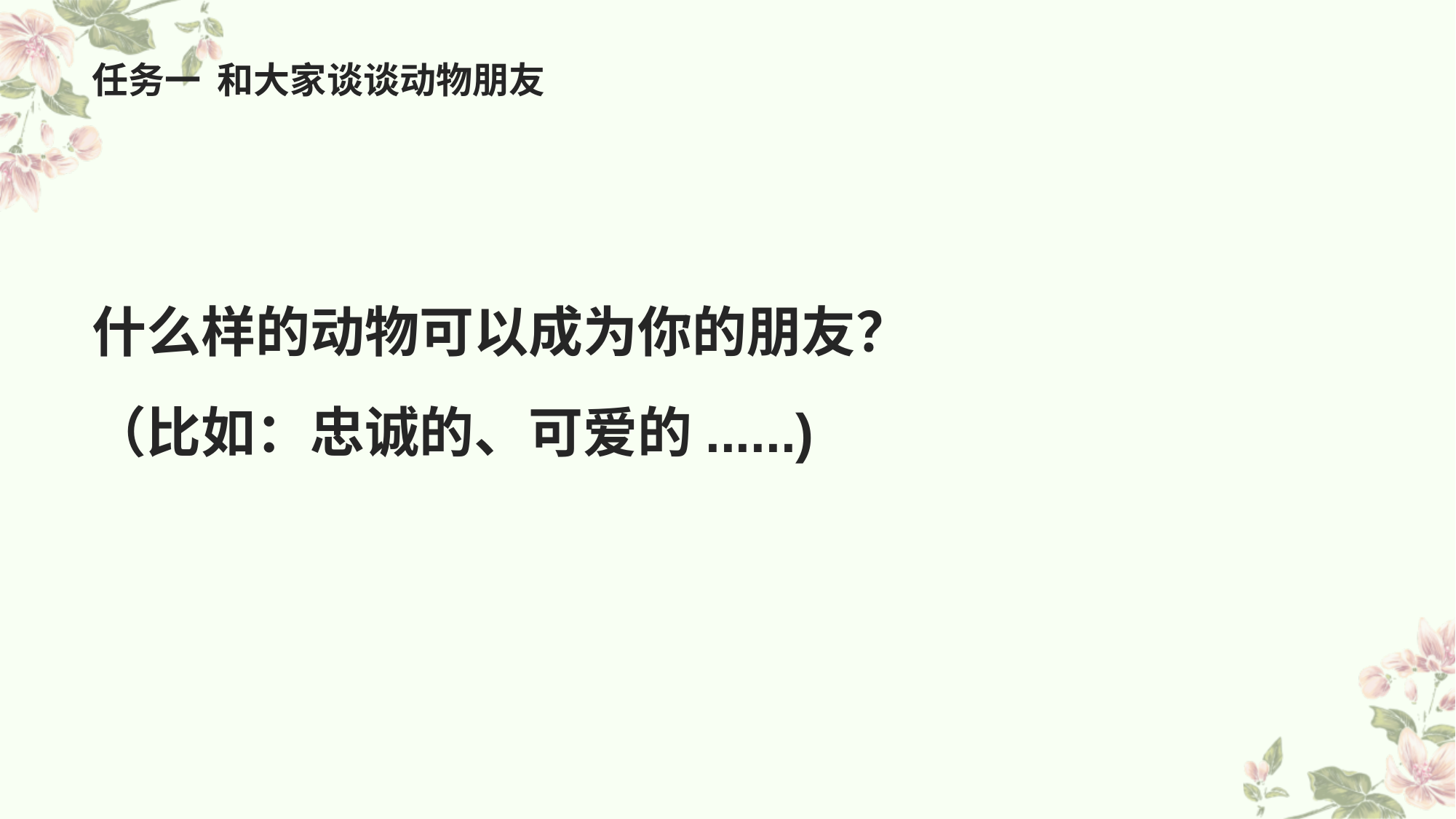

# 任务一  和大家谈谈动物朋友

什么样的动物可以成为你的朋友？
（比如：忠诚的、可爱的......)